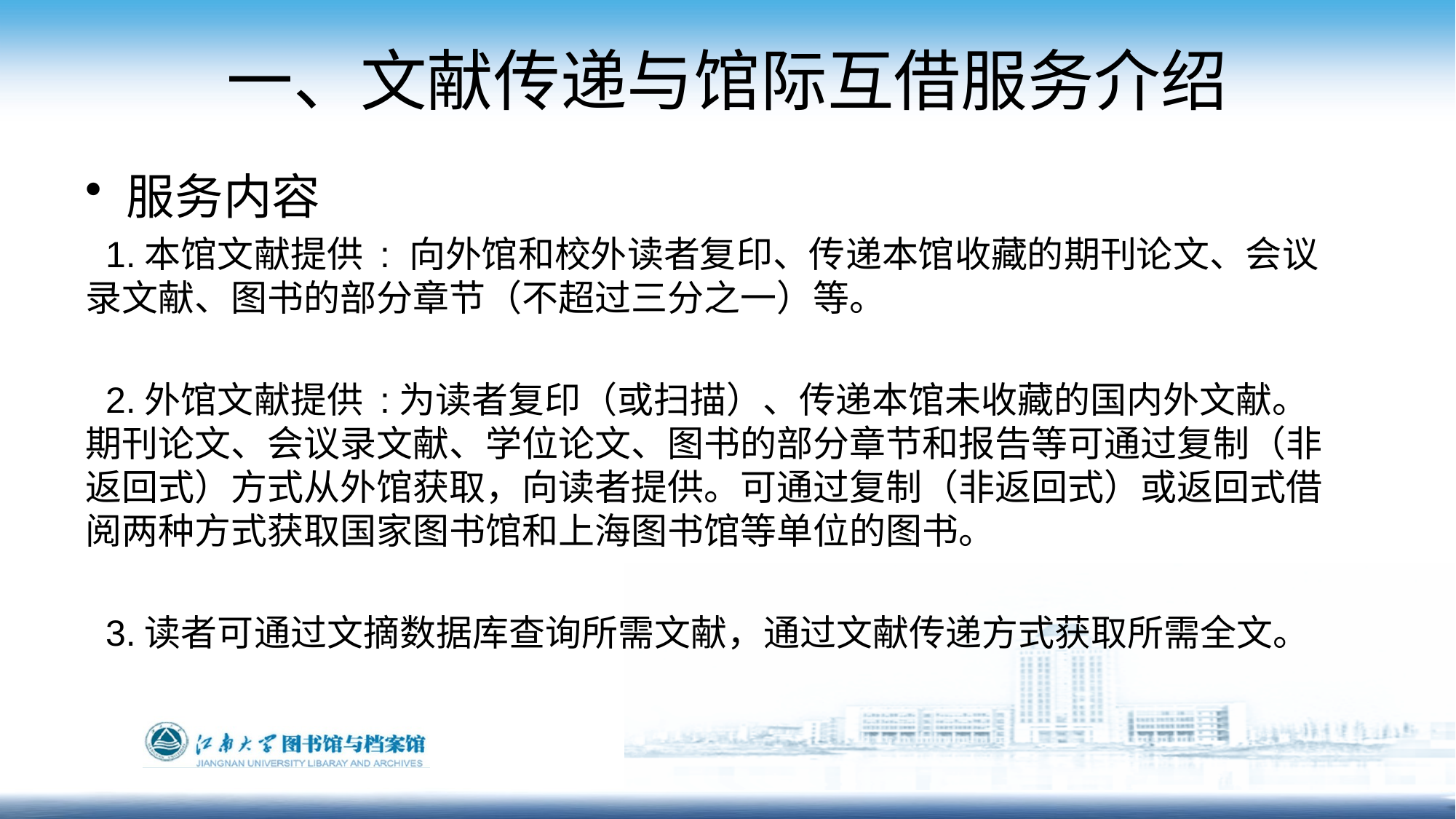

# 一、文献传递与馆际互借服务介绍
服务内容
  1.本馆文献提供 : 向外馆和校外读者复印、传递本馆收藏的期刊论文、会议录文献、图书的部分章节（不超过三分之一）等。

  2.外馆文献提供 :为读者复印（或扫描）、传递本馆未收藏的国内外文献。期刊论文、会议录文献、学位论文、图书的部分章节和报告等可通过复制（非返回式）方式从外馆获取，向读者提供。可通过复制（非返回式）或返回式借阅两种方式获取国家图书馆和上海图书馆等单位的图书。

  3.读者可通过文摘数据库查询所需文献，通过文献传递方式获取所需全文。